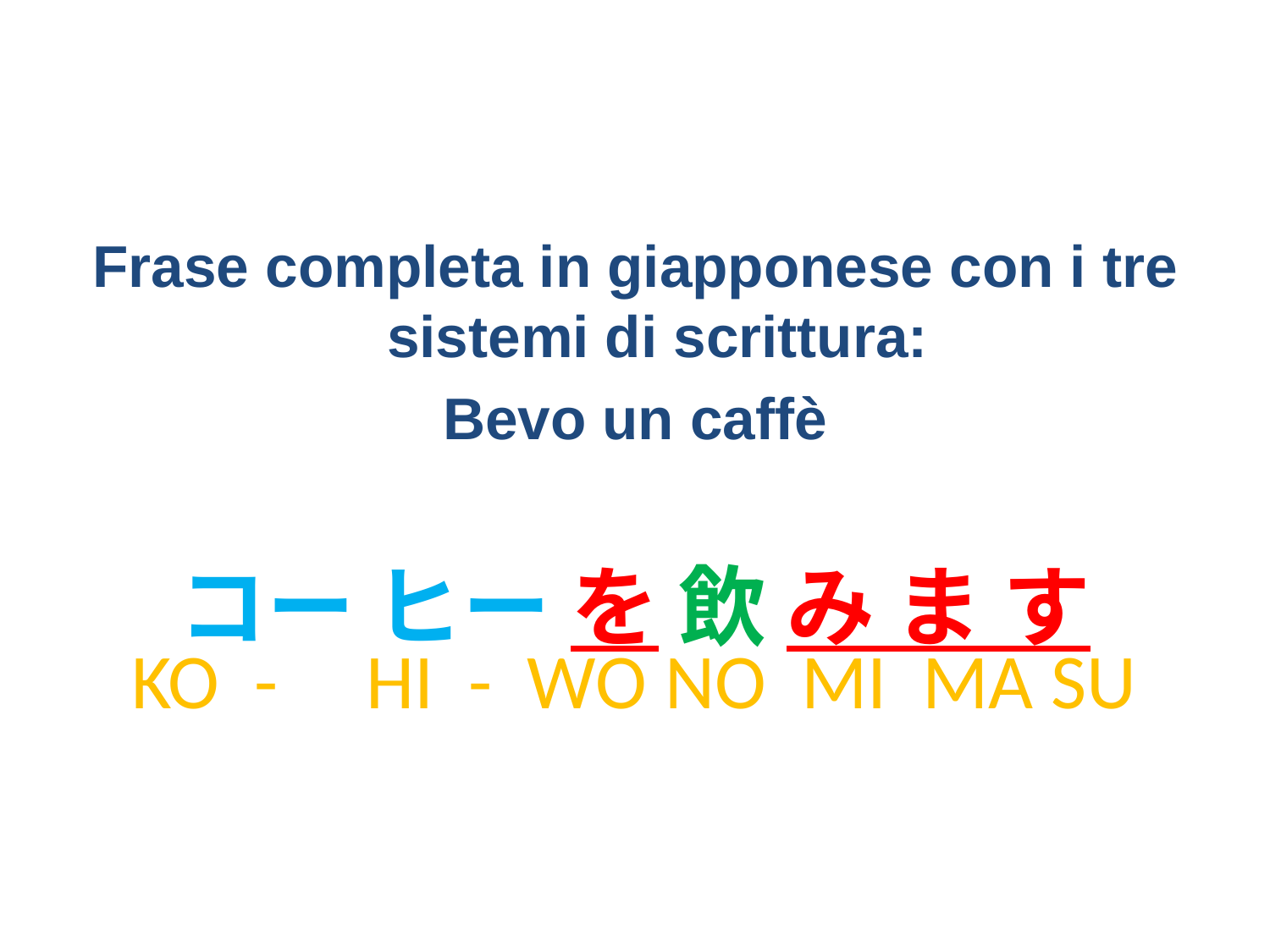

Frase completa in giapponese con i tre sistemi di scrittura:
Bevo un caffè

コー ヒー を 飲 み ま す

KO  -     HI  -  WO NO  MI  MA SU